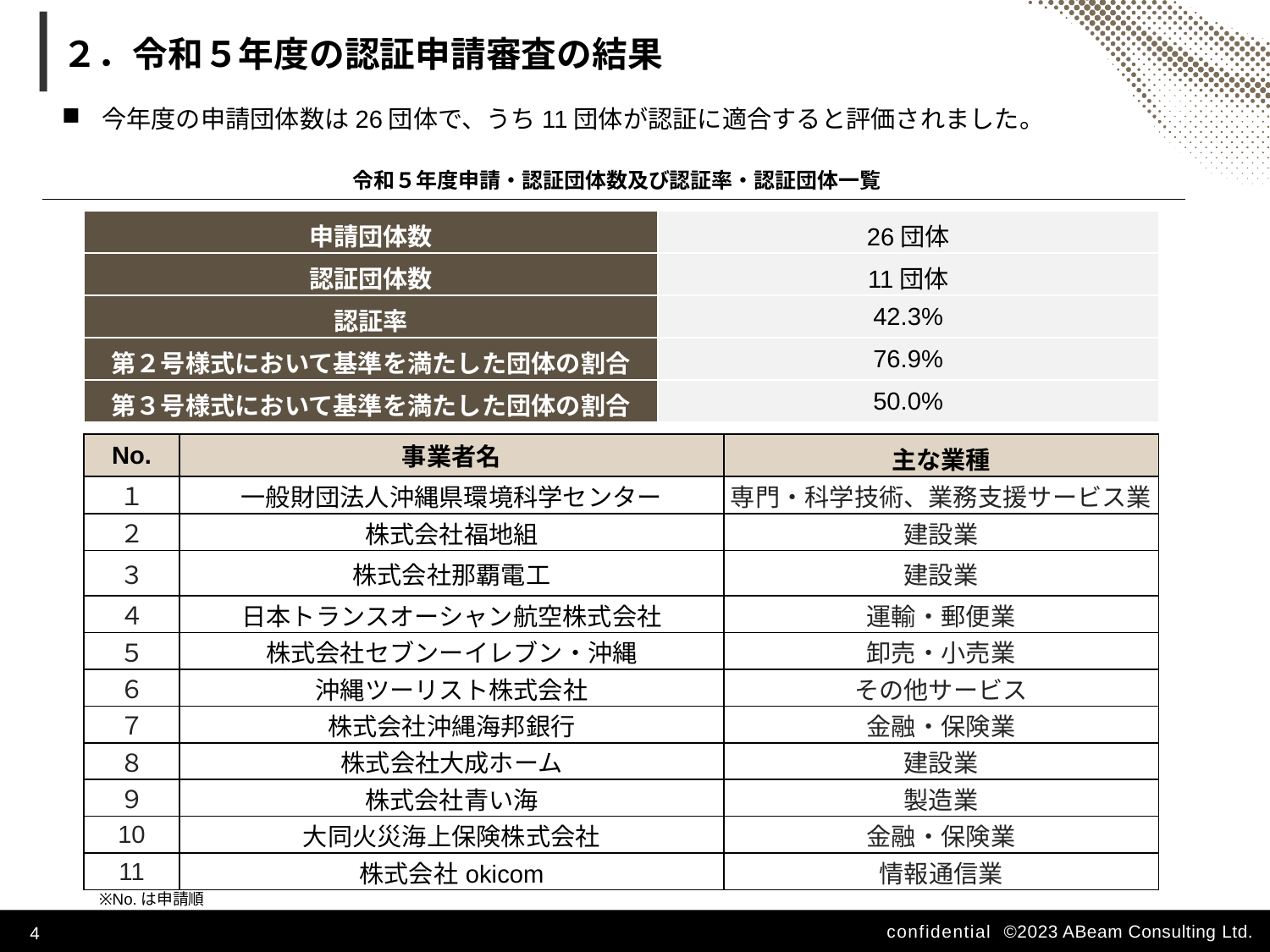

# ２．令和５年度の認証申請審査の結果
今年度の申請団体数は26団体で、うち11団体が認証に適合すると評価されました。
令和５年度申請・認証団体数及び認証率・認証団体一覧
| 申請団体数 | 26団体 |
| --- | --- |
| 認証団体数 | 11団体 |
| 認証率 | 42.3% |
| 第２号様式において基準を満たした団体の割合 | 76.9% |
| 第３号様式において基準を満たした団体の割合 | 50.0% |
| No. | 事業者名 | 主な業種 |
| --- | --- | --- |
| １ | 一般財団法人沖縄県環境科学センター | 専門・科学技術、業務支援サービス業 |
| ２ | 株式会社福地組 | 建設業 |
| ３ | 株式会社那覇電工 | 建設業 |
| ４ | 日本トランスオーシャン航空株式会社 | 運輸・郵便業 |
| ５ | 株式会社セブンーイレブン・沖縄 | 卸売・小売業 |
| ６ | 沖縄ツーリスト株式会社 | その他サービス |
| ７ | 株式会社沖縄海邦銀行 | 金融・保険業 |
| ８ | 株式会社大成ホーム | 建設業 |
| ９ | 株式会社青い海 | 製造業 |
| 10 | 大同火災海上保険株式会社 | 金融・保険業 |
| 11 | 株式会社okicom | 情報通信業 |
※No.は申請順